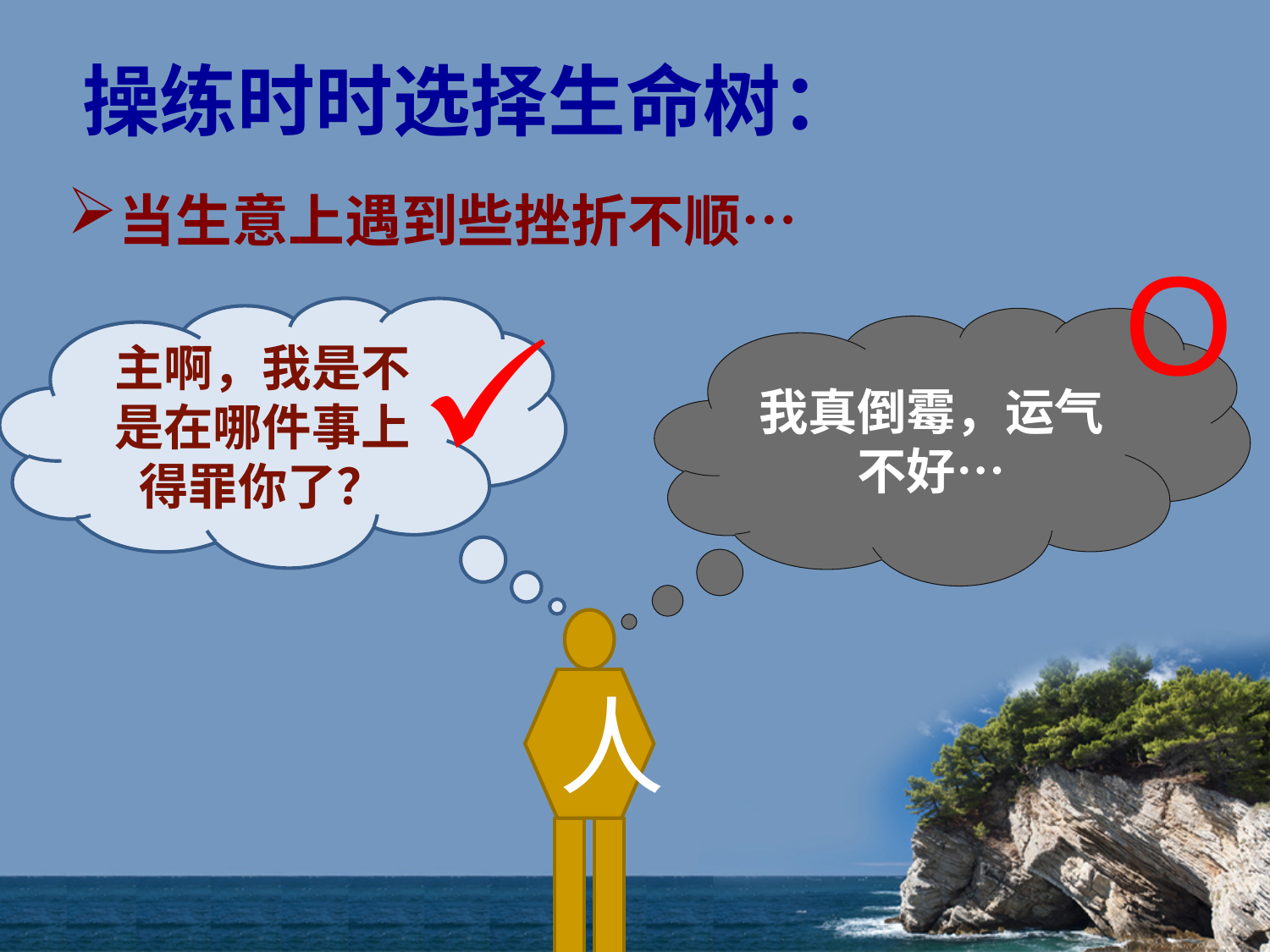

# 操练时时选择生命树：
当生意上遇到些挫折不顺…
O
主啊，我是不是在哪件事上得罪你了？
我真倒霉，运气不好…

人